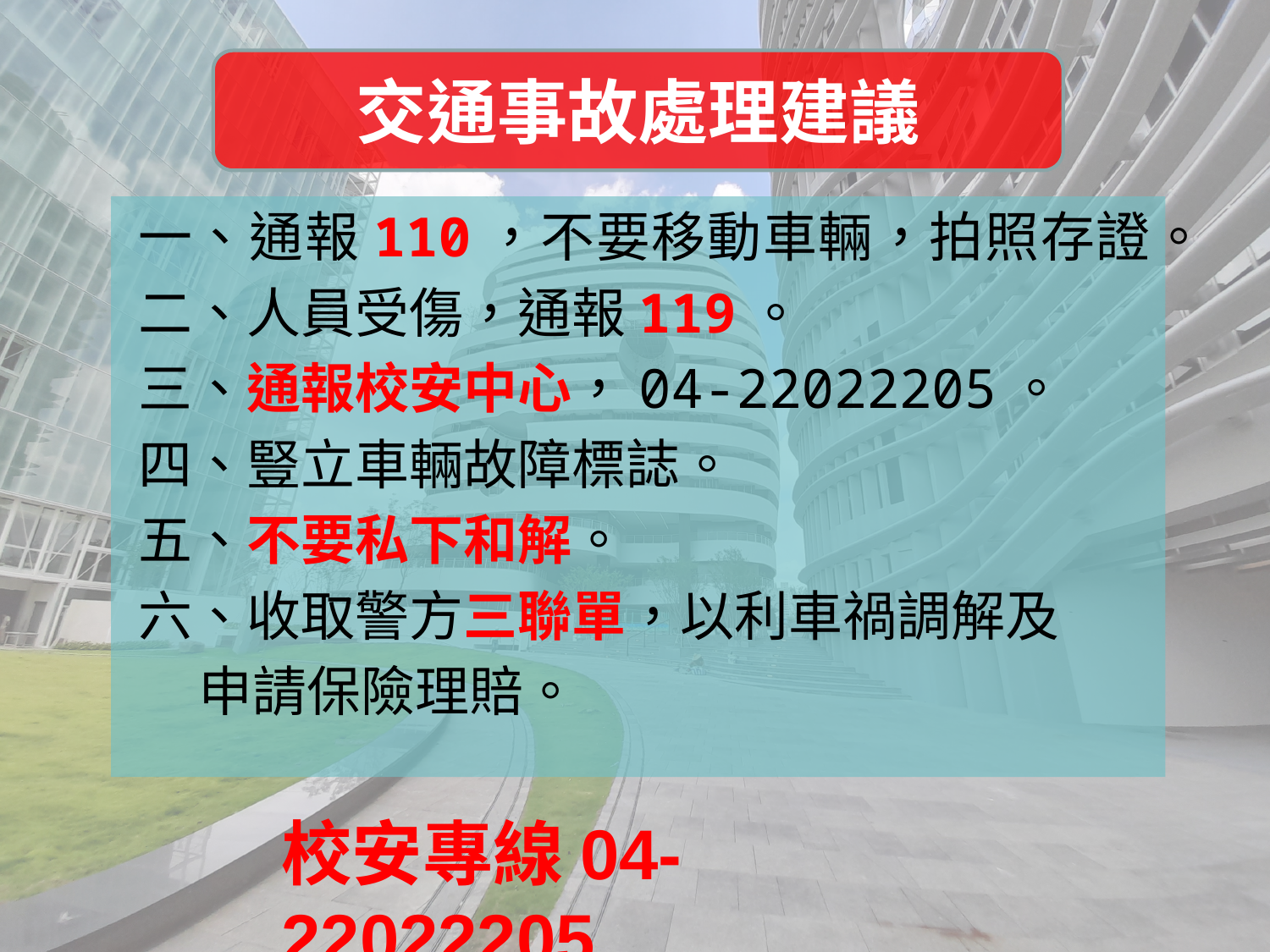

交通事故處理建議
一、通報110，不要移動車輛，拍照存證。
二、人員受傷，通報119。
三、通報校安中心，04-22022205。
四、豎立車輛故障標誌。
五、不要私下和解。
六、收取警方三聯單，以利車禍調解及
    申請保險理賠。
校安專線04-22022205